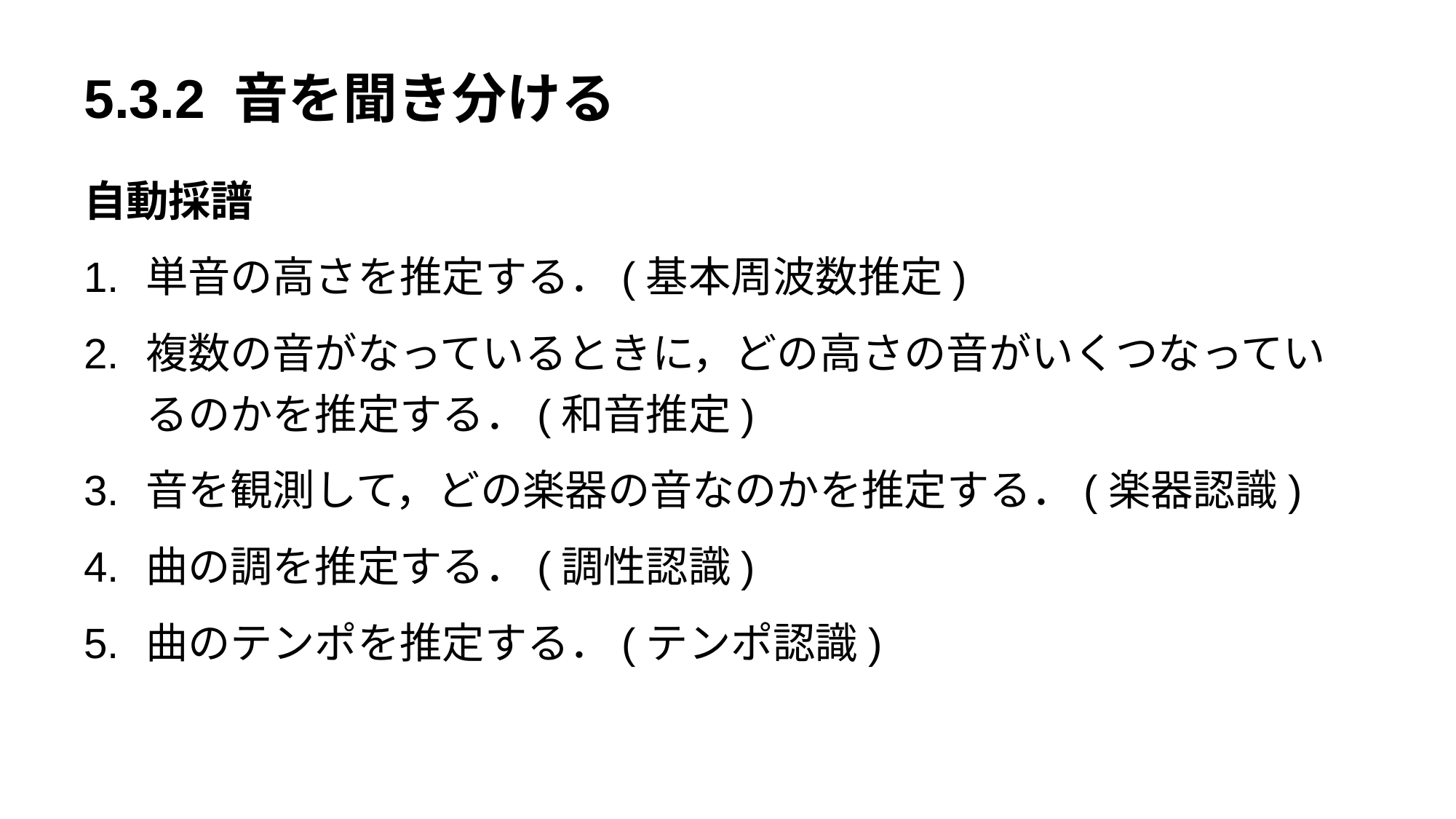

# 5.3.2 音を聞き分ける
自動採譜
単音の高さを推定する．(基本周波数推定)
複数の音がなっているときに，どの高さの音がいくつなっているのかを推定する．(和音推定)
音を観測して，どの楽器の音なのかを推定する．(楽器認識)
曲の調を推定する．(調性認識)
曲のテンポを推定する．(テンポ認識)